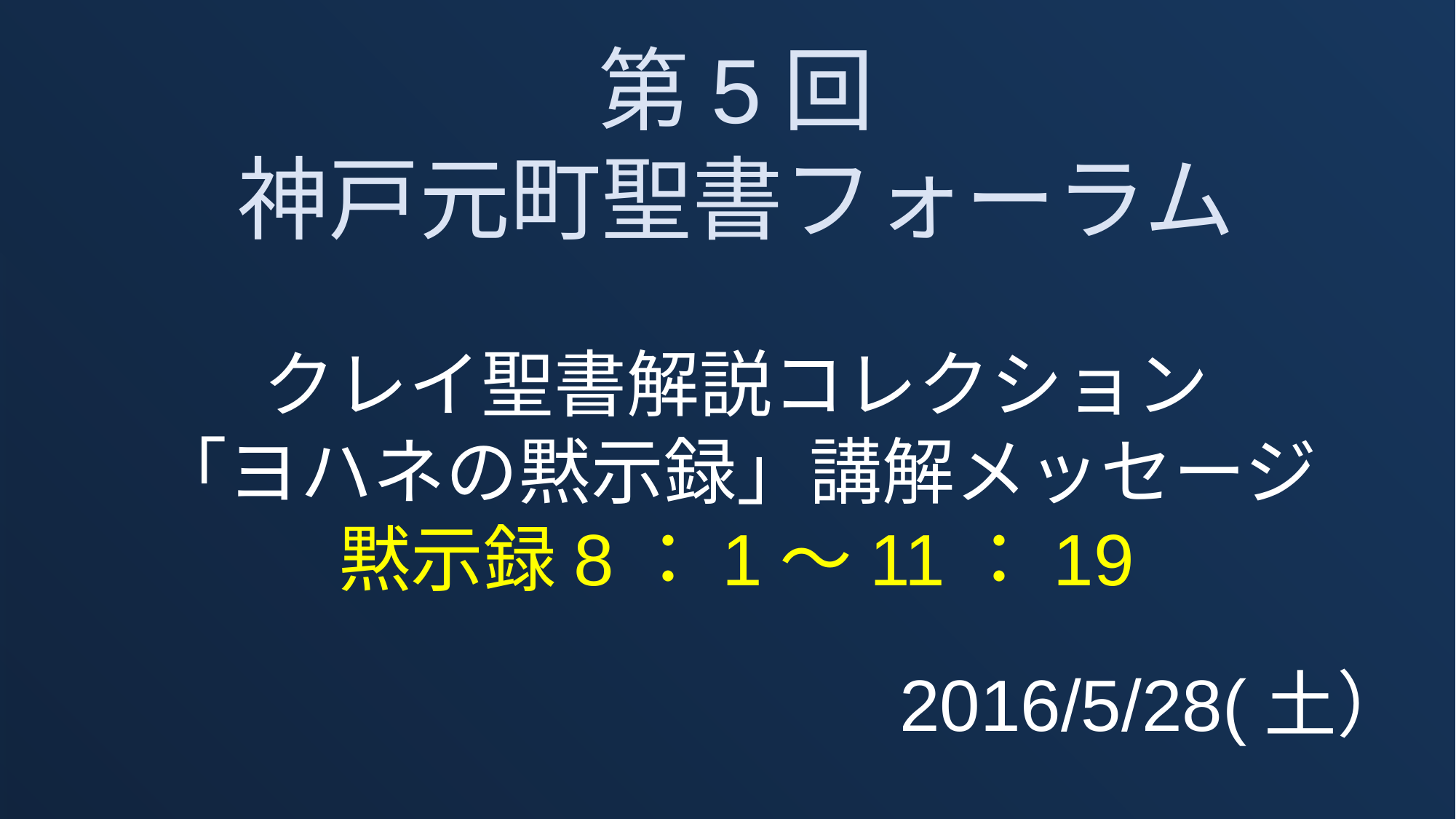

第5回
神戸元町聖書フォーラム

クレイ聖書解説コレクション
「ヨハネの黙示録」講解メッセージ
黙示録8：1～11：19

2016/5/28(土）